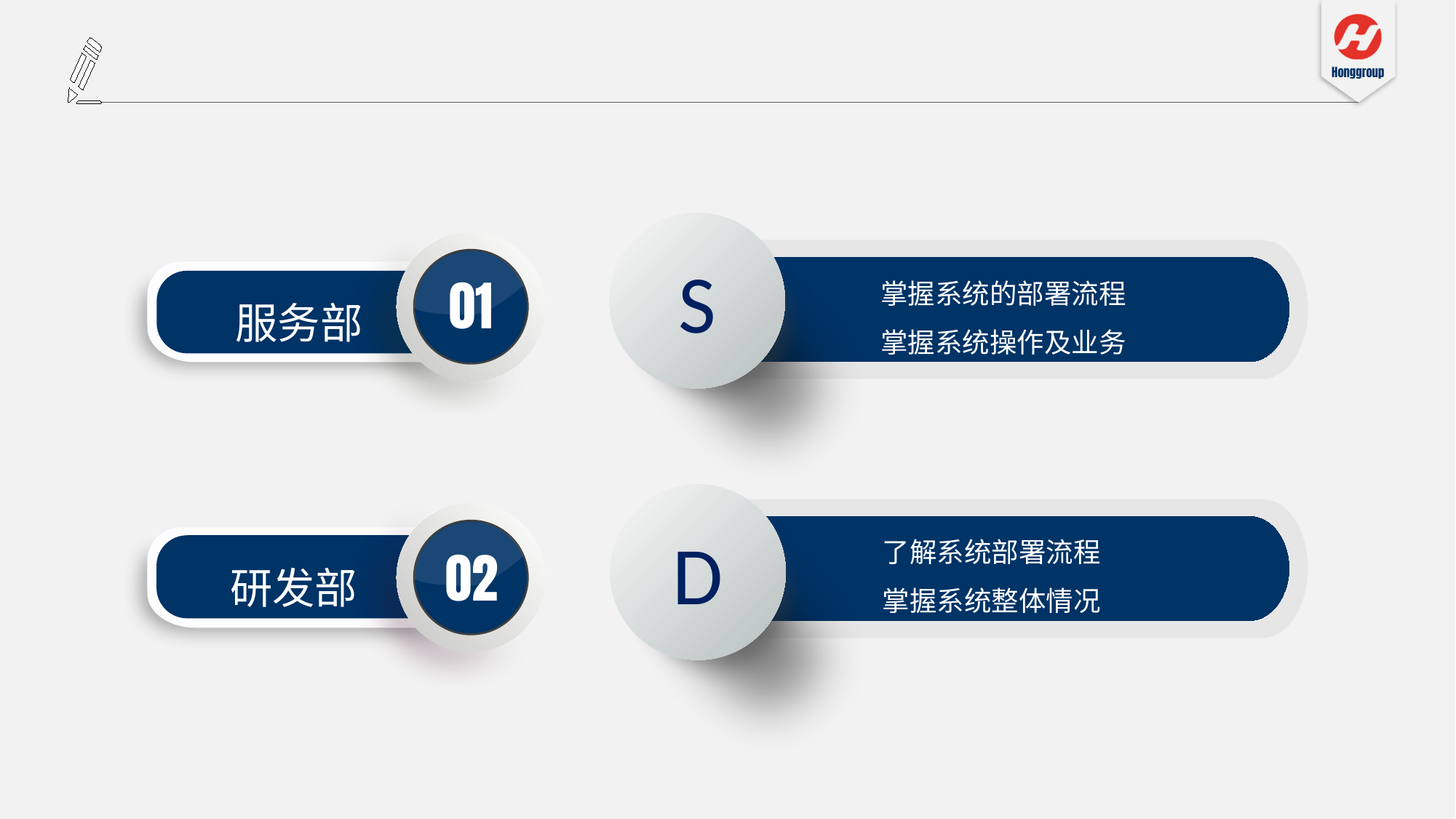

S

掌握系统的部署流程
掌握系统操作及业务

01

服务部

D

了解系统部署流程
掌握系统整体情况

02

研发部